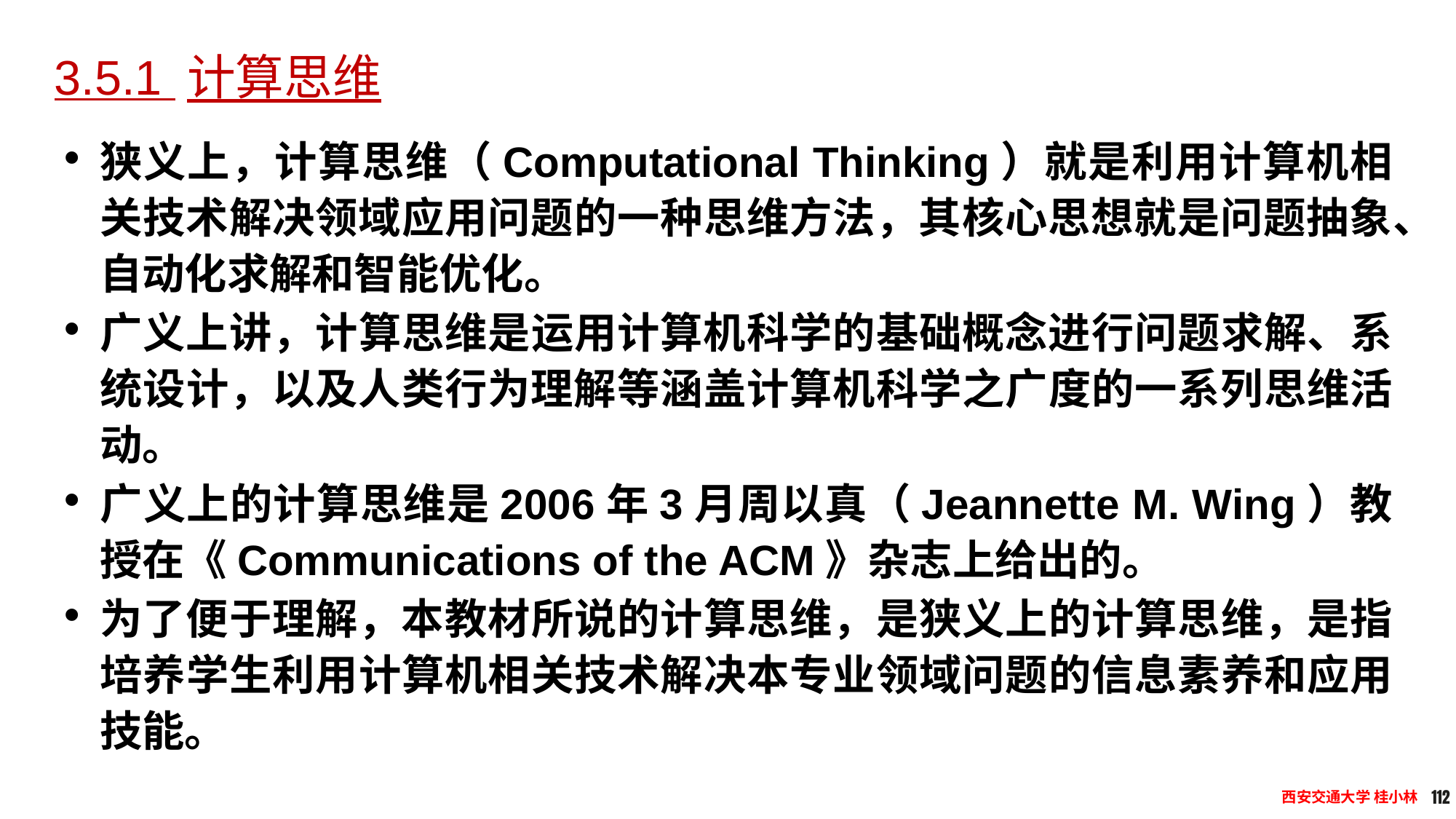

# 3.5.1 计算思维
狭义上，计算思维（Computational Thinking）就是利用计算机相关技术解决领域应用问题的一种思维方法，其核心思想就是问题抽象、自动化求解和智能优化。
广义上讲，计算思维是运用计算机科学的基础概念进行问题求解、系统设计，以及人类行为理解等涵盖计算机科学之广度的一系列思维活动。
广义上的计算思维是2006年3月周以真（Jeannette M. Wing）教授在《Communications of the ACM》杂志上给出的。
为了便于理解，本教材所说的计算思维，是狭义上的计算思维，是指培养学生利用计算机相关技术解决本专业领域问题的信息素养和应用技能。